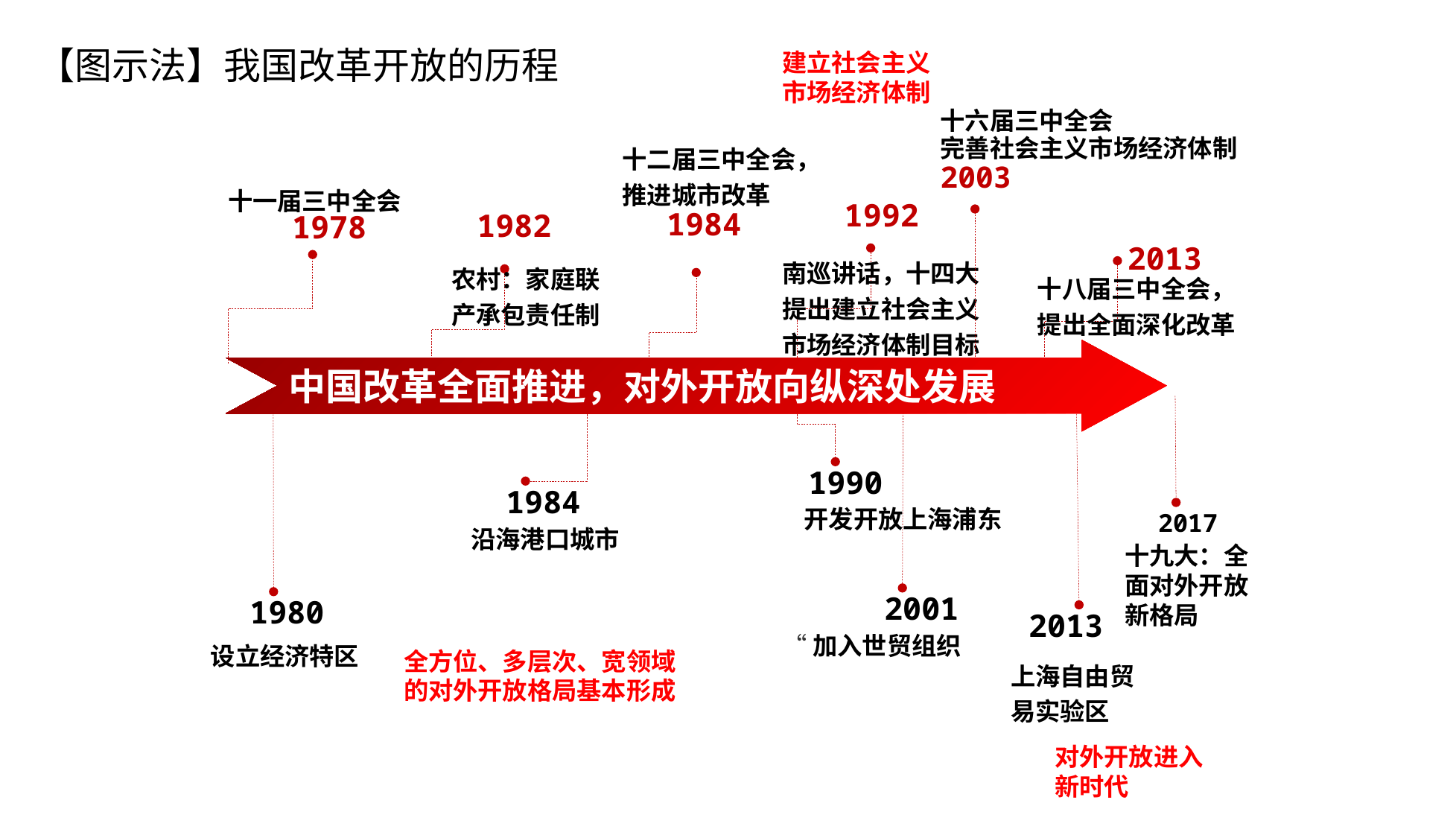

【图示法】我国改革开放的历程
建立社会主义市场经济体制
十六届三中全会
完善社会主义市场经济体制
2003

1992
南巡讲话，十四大提出建立社会主义市场经济体制目标

2001
“加入世贸组织
十二届三中全会，
推进城市改革
1984
十一届三中全会
1978
1982
农村：家庭联产承包责任制
1984
沿海港口城市
开发开放上海浦东
1980
设立经济特区
1990
2013
十八届三中全会，提出全面深化改革
2017
十九大：全面对外开放新格局
2013
上海自由贸易实验区

中国改革全面推进，对外开放向纵深处发展
全方位、多层次、宽领域的对外开放格局基本形成
对外开放进入新时代